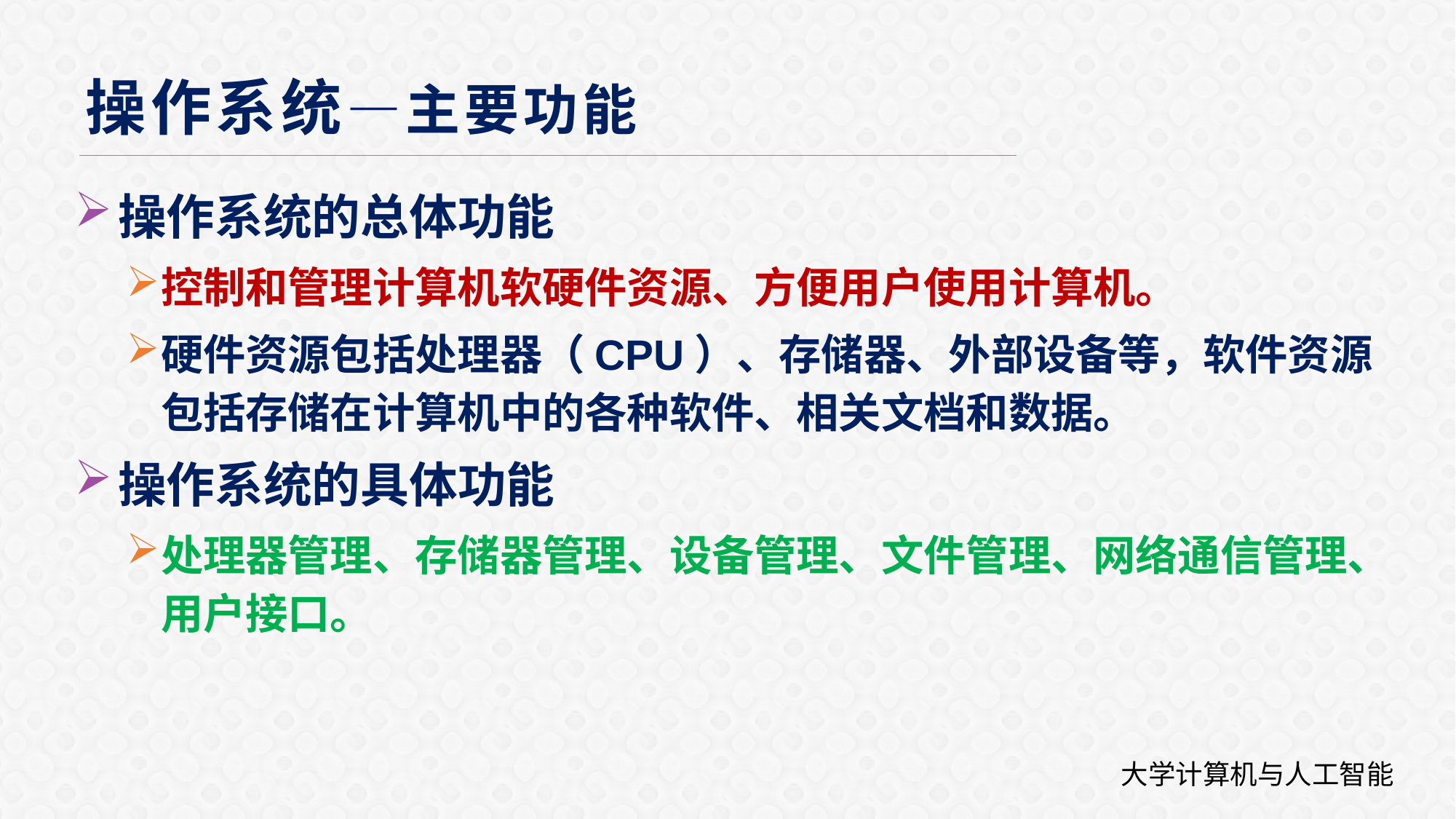

操作系统—主要功能
操作系统的总体功能
控制和管理计算机软硬件资源、方便用户使用计算机。
硬件资源包括处理器（CPU）、存储器、外部设备等，软件资源包括存储在计算机中的各种软件、相关文档和数据。
操作系统的具体功能
处理器管理、存储器管理、设备管理、文件管理、网络通信管理、用户接口。